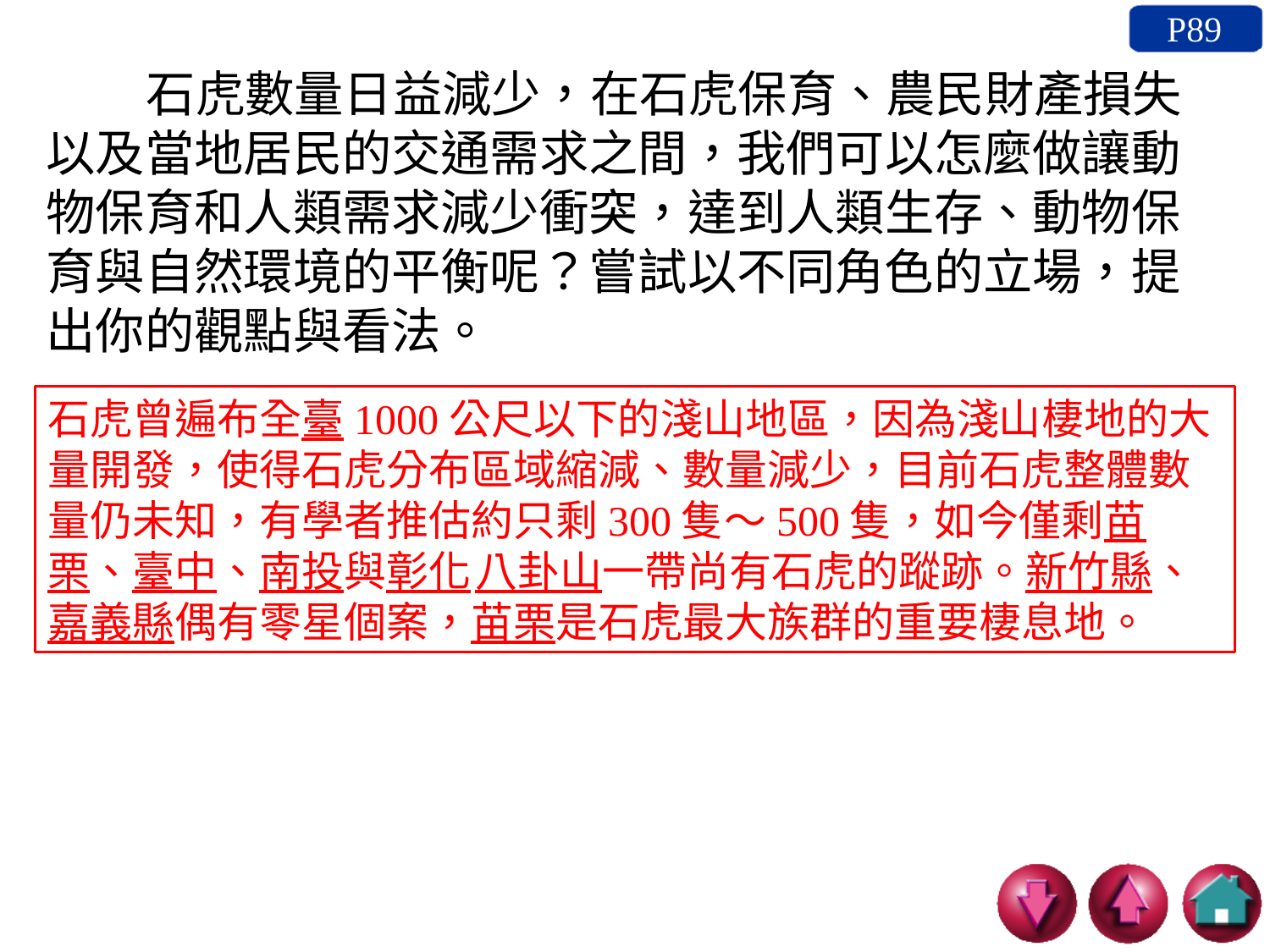

P89
石虎數量日益減少，在石虎保育、農民財產損失以及當地居民的交通需求之間，我們可以怎麼做讓動物保育和人類需求減少衝突，達到人類生存、動物保育與自然環境的平衡呢？嘗試以不同角色的立場，提出你的觀點與看法。
石虎曾遍布全臺1000公尺以下的淺山地區，因為淺山棲地的大量開發，使得石虎分布區域縮減、數量減少，目前石虎整體數量仍未知，有學者推估約只剩300隻～500隻，如今僅剩苗栗、臺中、南投與彰化 八卦山一帶尚有石虎的蹤跡。新竹縣、嘉義縣偶有零星個案，苗栗是石虎最大族群的重要棲息地。